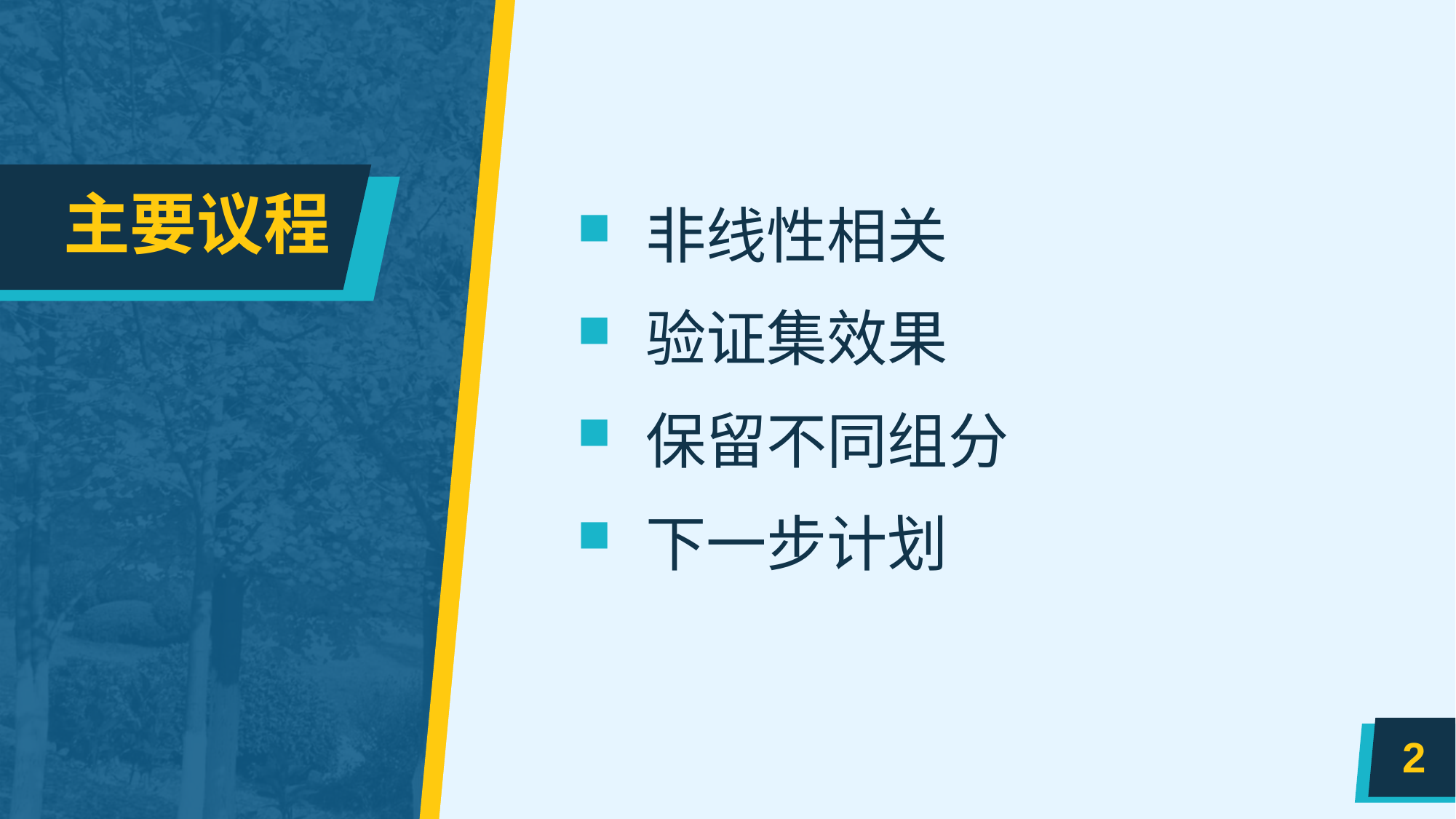

# 主要议程
非线性相关
验证集效果
保留不同组分
下一步计划
2